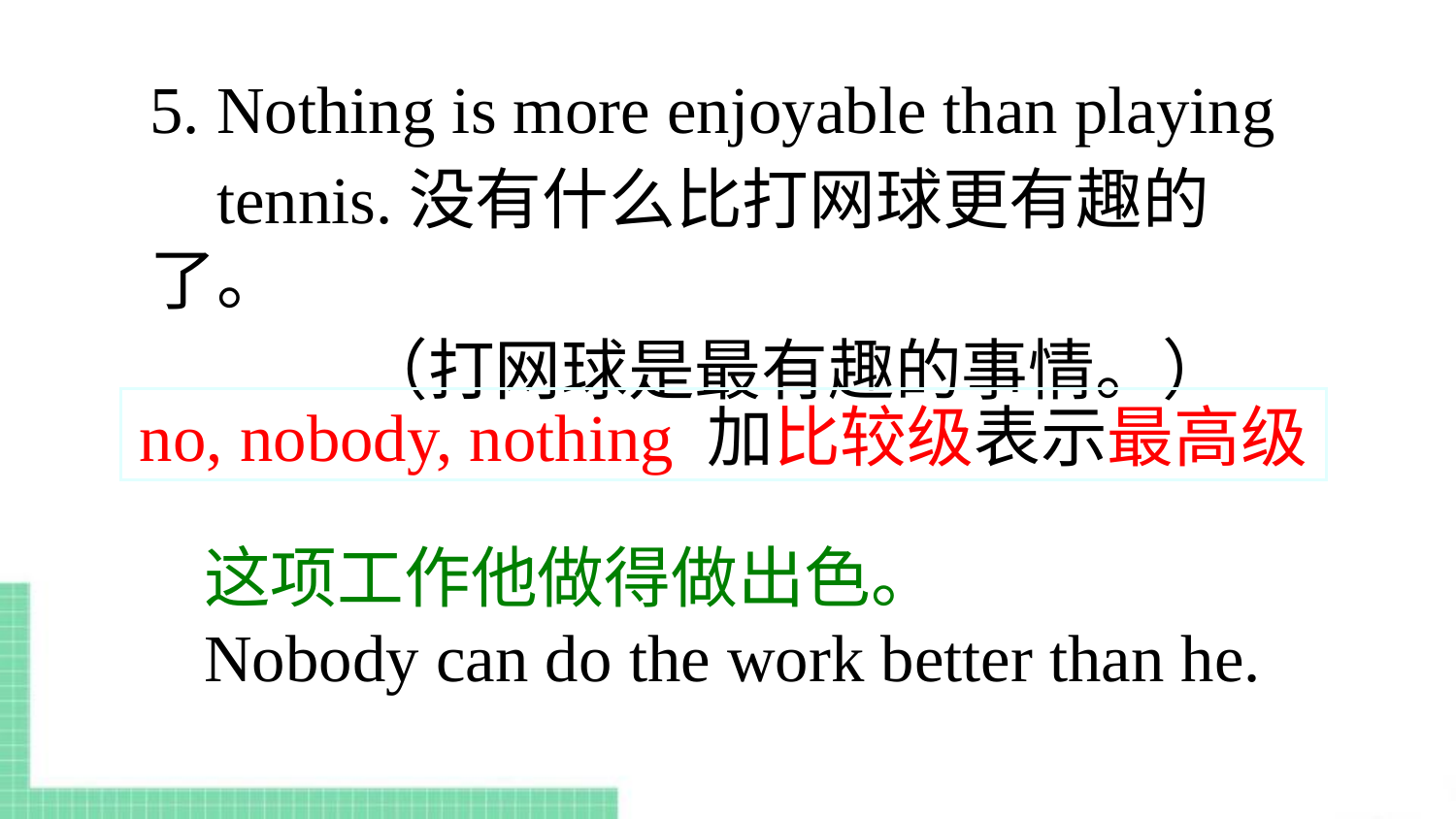

5. Nothing is more enjoyable than playing
    tennis.没有什么比打网球更有趣的了。
             （打网球是最有趣的事情。）
no, nobody, nothing 加比较级表示最高级
这项工作他做得做出色。
Nobody can do the work better than he.